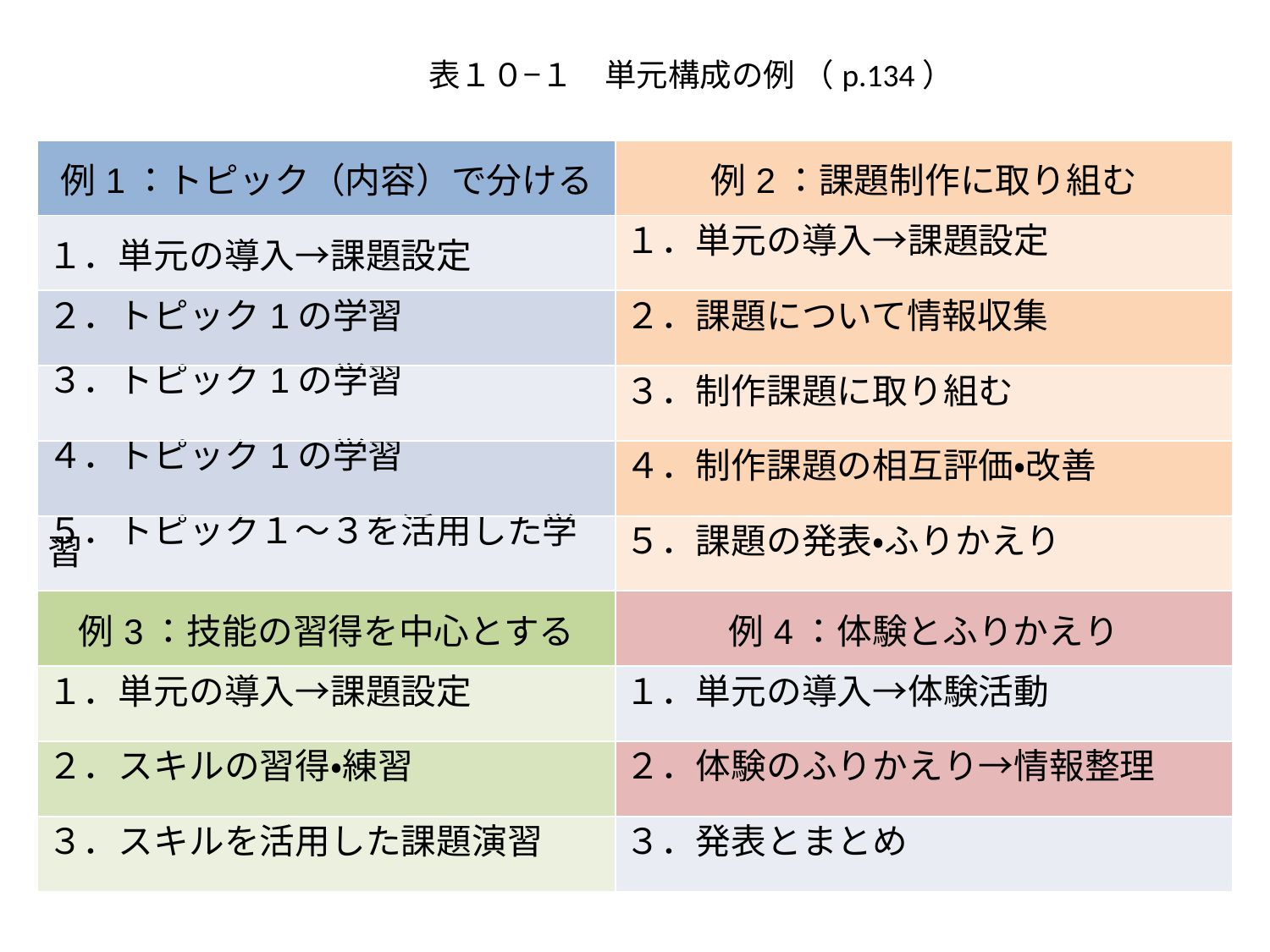

表１０−１　単元構成の例 （p.134）
| 例1：トピック（内容）で分ける | 例2：課題制作に取り組む |
| --- | --- |
| １．単元の導入→課題設定 | １．単元の導入→課題設定 |
| ２．トピック1の学習 | ２．課題について情報収集 |
| ３．トピック1の学習 | ３．制作課題に取り組む |
| ４．トピック1の学習 | ４．制作課題の相互評価・改善 |
| ５．トピック１〜３を活用した学習 | ５．課題の発表・ふりかえり |
| 例3：技能の習得を中心とする | 例4：体験とふりかえり |
| １．単元の導入→課題設定 | １．単元の導入→体験活動 |
| ２．スキルの習得・練習 | ２．体験のふりかえり→情報整理 |
| ３．スキルを活用した課題演習 | ３．発表とまとめ |